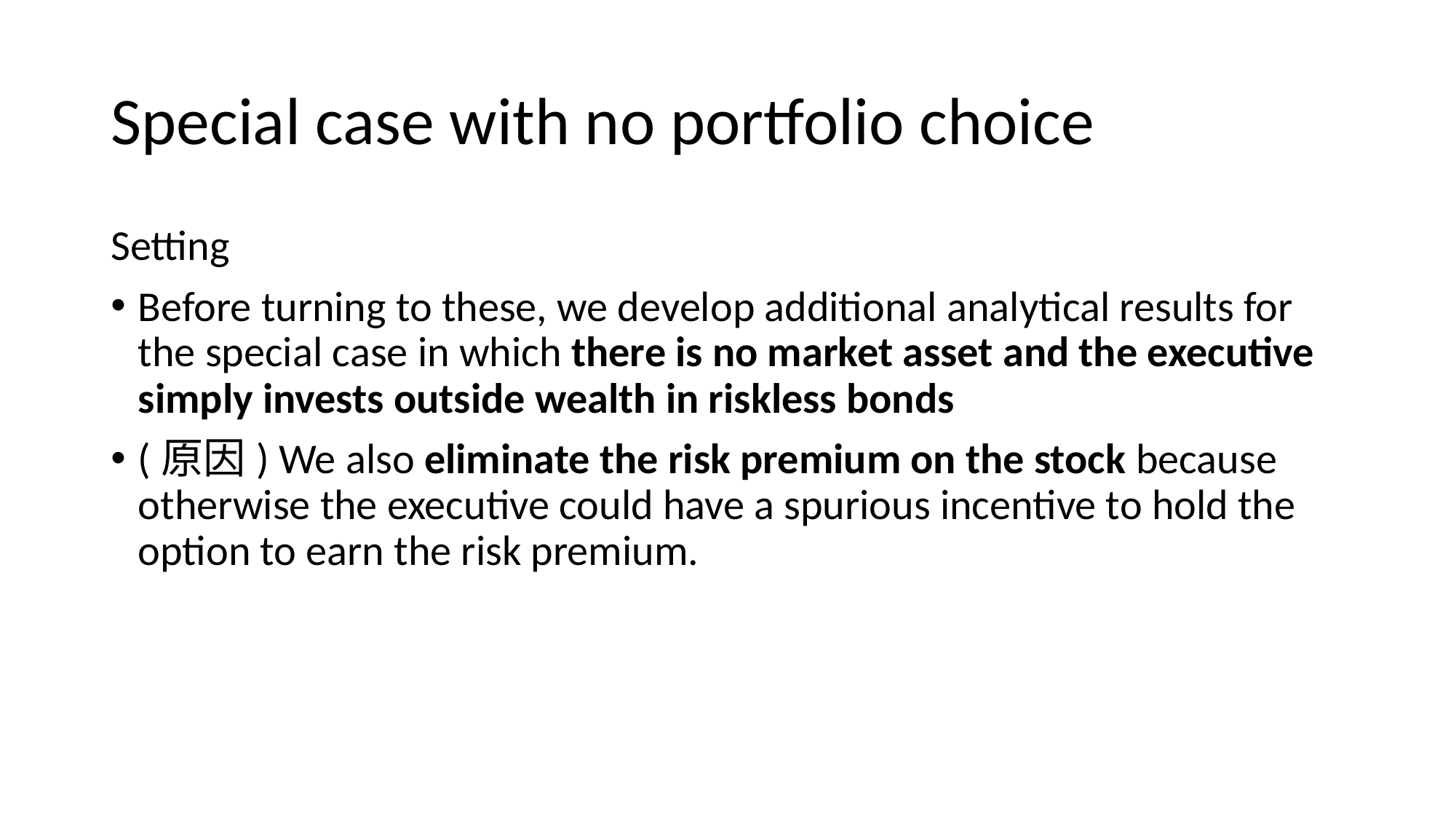

# Special case with no portfolio choice
Setting
Before turning to these, we develop additional analytical results for the special case in which there is no market asset and the executive simply invests outside wealth in riskless bonds
(原因) We also eliminate the risk premium on the stock because otherwise the executive could have a spurious incentive to hold the option to earn the risk premium.